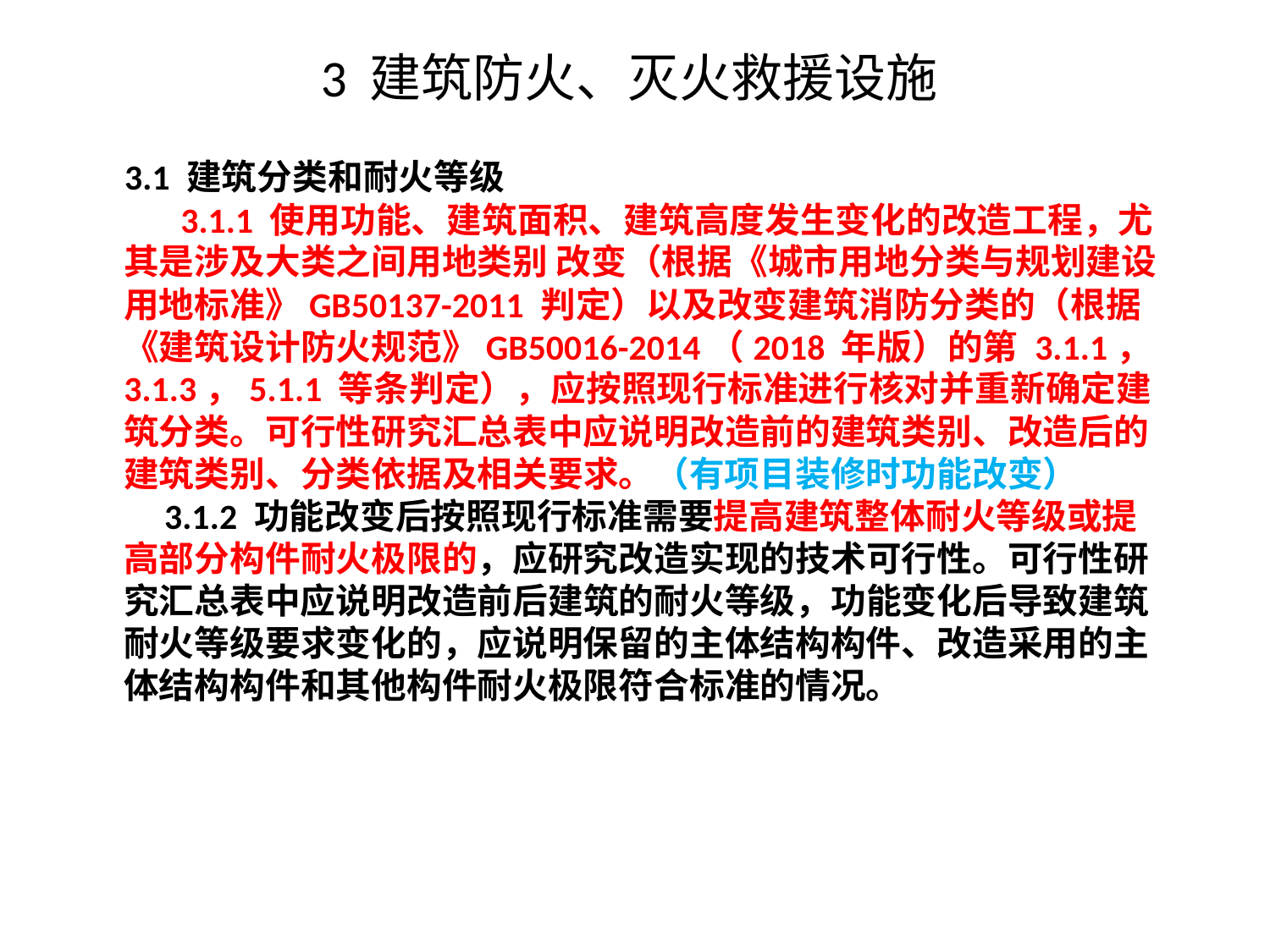

# 3 建筑防火、灭火救援设施
      3.1 建筑分类和耐火等级
      3.1.1 使用功能、建筑面积、建筑高度发生变化的改造工程，尤其是涉及大类之间用地类别 改变（根据《城市用地分类与规划建设用地标准》GB50137-2011 判定）以及改变建筑消防分类的（根据《建筑设计防火规范》GB50016-2014（2018 年版）的第 3.1.1，3.1.3，5.1.1 等条判定），应按照现行标准进行核对并重新确定建筑分类。可行性研究汇总表中应说明改造前的建筑类别、改造后的建筑类别、分类依据及相关要求。（有项目装修时功能改变）
    3.1.2 功能改变后按照现行标准需要提高建筑整体耐火等级或提高部分构件耐火极限的，应研究改造实现的技术可行性。可行性研究汇总表中应说明改造前后建筑的耐火等级，功能变化后导致建筑耐火等级要求变化的，应说明保留的主体结构构件、改造采用的主体结构构件和其他构件耐火极限符合标准的情况。